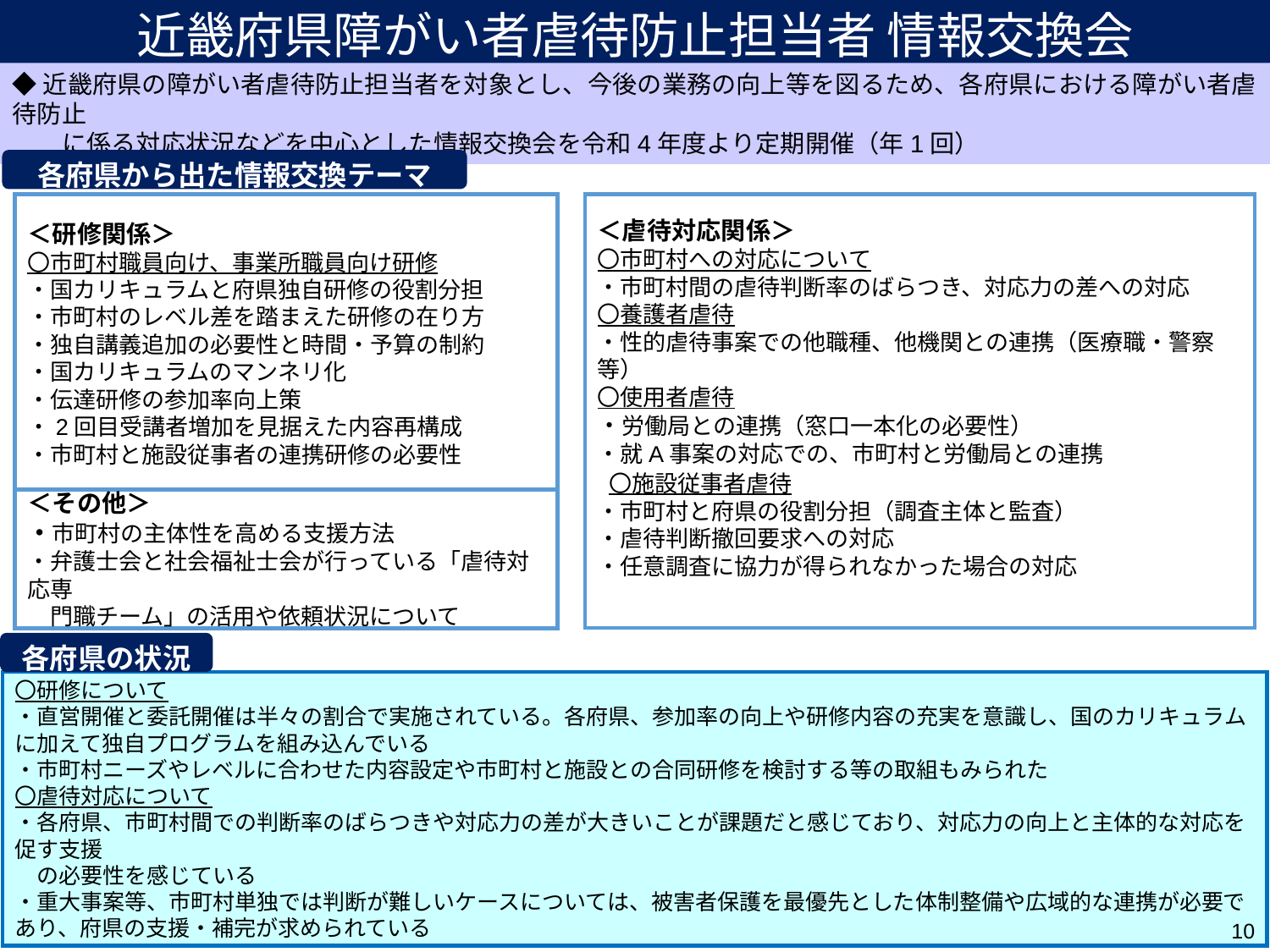

# 近畿府県障がい者虐待防止担当者 情報交換会
◆近畿府県の障がい者虐待防止担当者を対象とし、今後の業務の向上等を図るため、各府県における障がい者虐待防止
　　に係る対応状況などを中心とした情報交換会を令和4年度より定期開催（年1回）
各府県から出た情報交換テーマ
＜虐待対応関係＞
〇市町村への対応について
・市町村間の虐待判断率のばらつき、対応力の差への対応
〇養護者虐待
・性的虐待事案での他職種、他機関との連携（医療職・警察等）
〇使用者虐待
・労働局との連携（窓口一本化の必要性）
・就A事案の対応での、市町村と労働局との連携
 〇施設従事者虐待
・市町村と府県の役割分担（調査主体と監査）
・虐待判断撤回要求への対応
・任意調査に協力が得られなかった場合の対応

＜研修関係＞
〇市町村職員向け、事業所職員向け研修
・国カリキュラムと府県独自研修の役割分担
・市町村のレベル差を踏まえた研修の在り方
・独自講義追加の必要性と時間・予算の制約
・国カリキュラムのマンネリ化
・伝達研修の参加率向上策
・2回目受講者増加を見据えた内容再構成
・市町村と施設従事者の連携研修の必要性

＜その他＞
・市町村の主体性を高める支援方法
・弁護士会と社会福祉士会が行っている「虐待対応専
　門職チーム」の活用や依頼状況について
各府県の状況
〇研修について
・直営開催と委託開催は半々の割合で実施されている。各府県、参加率の向上や研修内容の充実を意識し、国のカリキュラムに加えて独自プログラムを組み込んでいる
・市町村ニーズやレベルに合わせた内容設定や市町村と施設との合同研修を検討する等の取組もみられた
〇虐待対応について
・各府県、市町村間での判断率のばらつきや対応力の差が大きいことが課題だと感じており、対応力の向上と主体的な対応を促す支援
　の必要性を感じている
・重大事案等、市町村単独では判断が難しいケースについては、被害者保護を最優先とした体制整備や広域的な連携が必要であり、府県の支援・補完が求められている
10
10